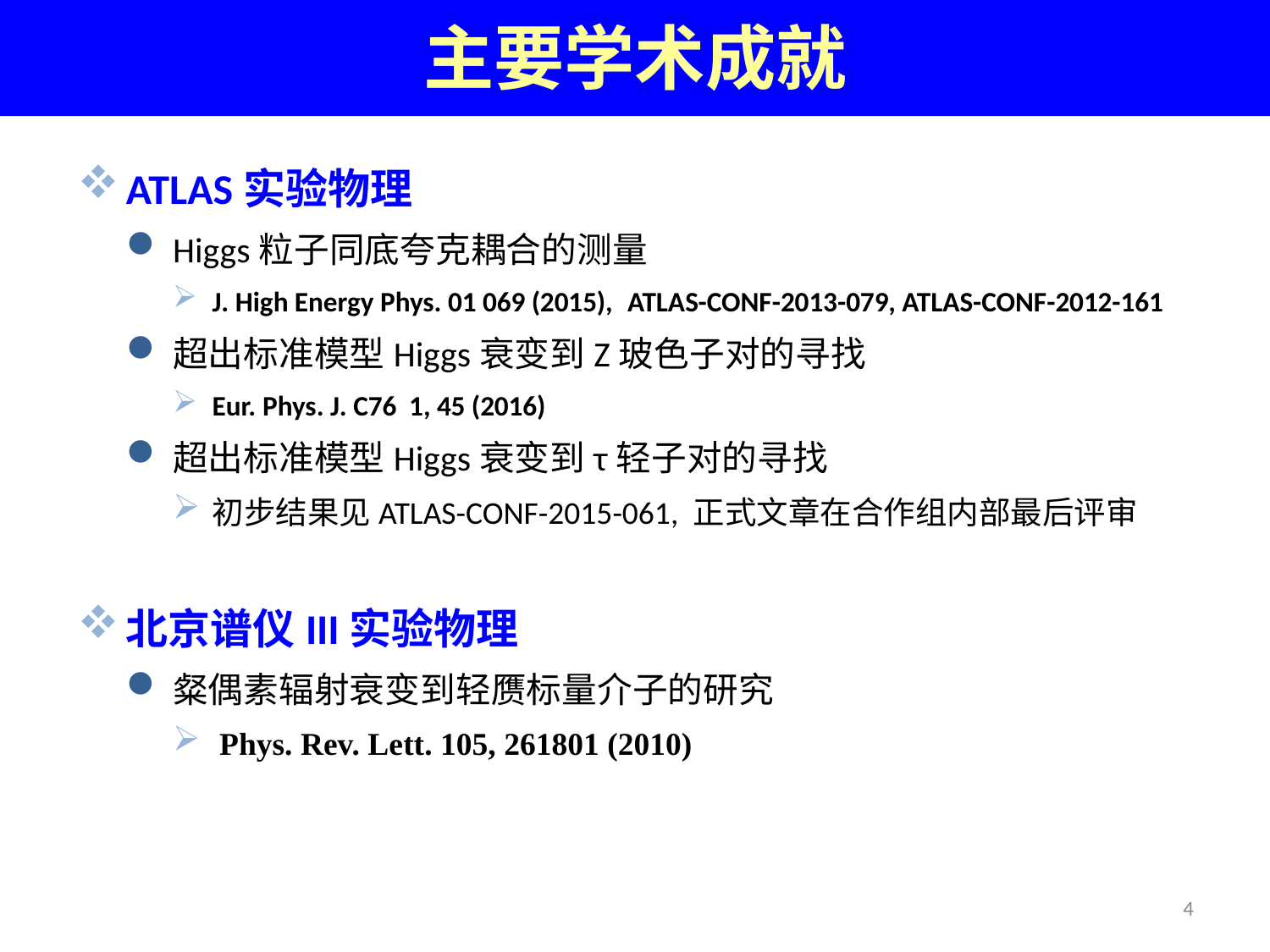

主要学术成就
ATLAS实验物理
Higgs粒子同底夸克耦合的测量
J. High Energy Phys. 01 069 (2015),  ATLAS-CONF-2013-079, ATLAS-CONF-2012-161
超出标准模型Higgs衰变到Z玻色子对的寻找
Eur. Phys. J. C76  1, 45 (2016)
超出标准模型Higgs衰变到τ轻子对的寻找
初步结果见ATLAS-CONF-2015-061, 正式文章在合作组内部最后评审

北京谱仪III实验物理
粲偶素辐射衰变到轻赝标量介子的研究
 Phys. Rev. Lett. 105, 261801 (2010)
4